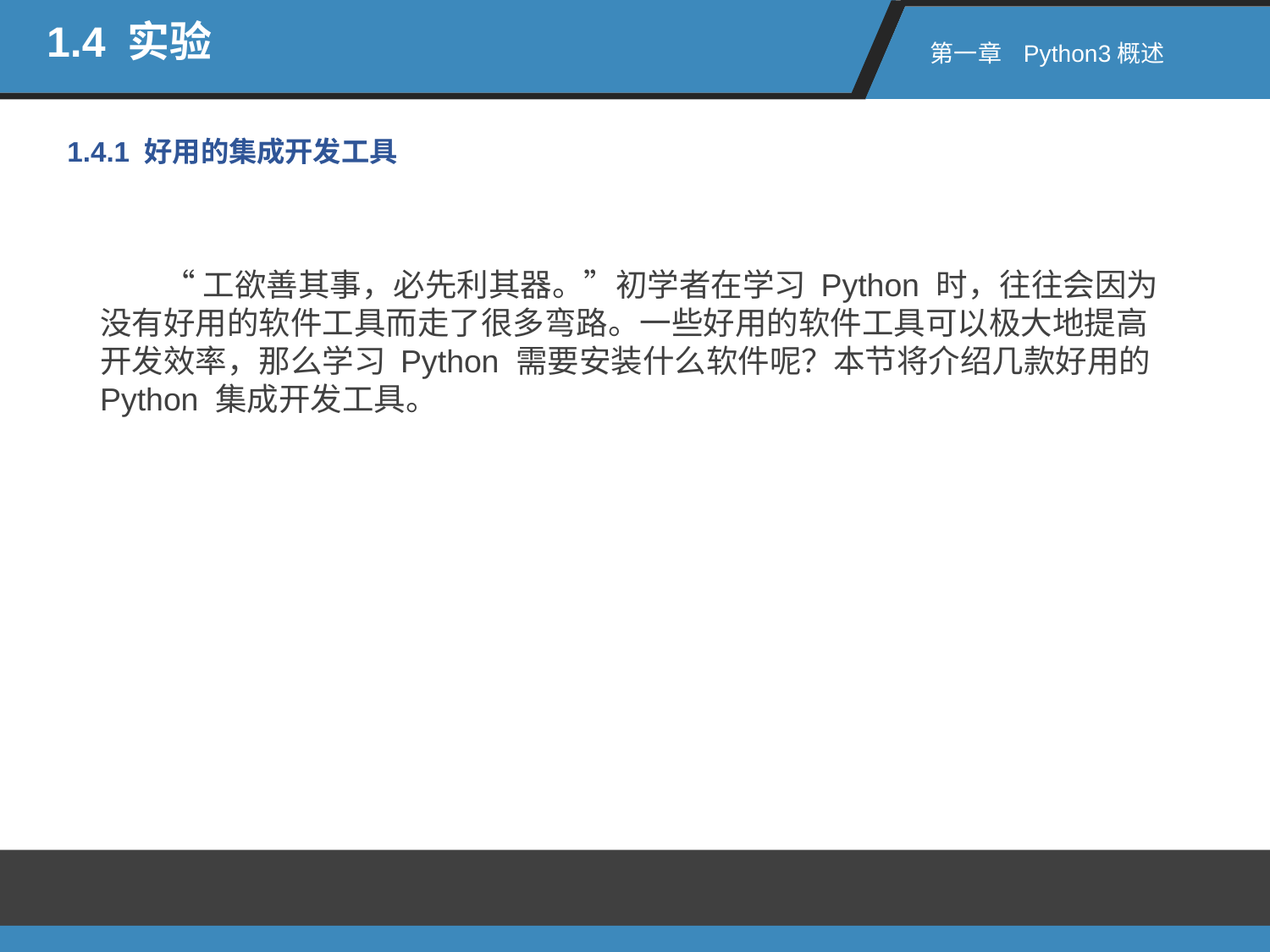

1.4 实验
第一章   Python3概述
1.4.1 好用的集成开发工具
“工欲善其事，必先利其器。”初学者在学习 Python 时，往往会因为没有好用的软件工具而走了很多弯路。一些好用的软件工具可以极大地提高开发效率，那么学习 Python 需要安装什么软件呢？本节将介绍几款好用的 Python 集成开发工具。